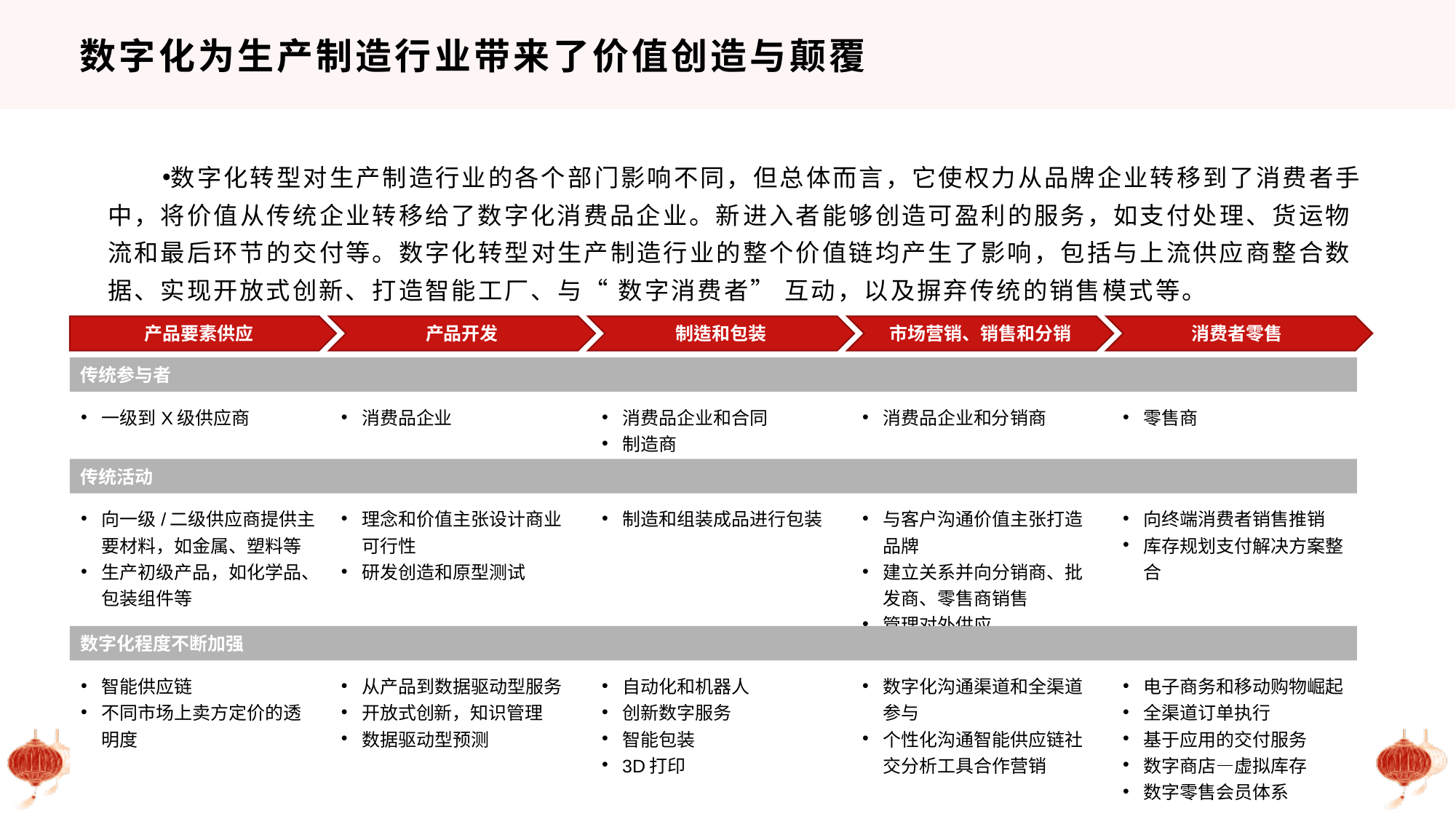

# 数字化为生产制造行业带来了价值创造与颠覆
数字化转型对生产制造行业的各个部门影响不同，但总体而言，它使权力从品牌企业转移到了消费者手中，将价值从传统企业转移给了数字化消费品企业。新进入者能够创造可盈利的服务，如支付处理、货运物流和最后环节的交付等。数字化转型对生产制造行业的整个价值链均产生了影响，包括与上流供应商整合数据、实现开放式创新、打造智能工厂、与“ 数字消费者” 互动，以及摒弃传统的销售模式等。
产品要素供应
产品开发
制造和包装
市场营销、销售和分销
消费者零售
传统参与者
| 一级到X级供应商 | 消费品企业 | 消费品企业和合同 制造商 | 消费品企业和分销商 | 零售商 |
| --- | --- | --- | --- | --- |
传统活动
| 向一级/二级供应商提供主要材料，如金属、塑料等 生产初级产品，如化学品、包装组件等 | 理念和价值主张设计商业可行性 研发创造和原型测试 | 制造和组装成品进行包装 | 与客户沟通价值主张打造品牌 建立关系并向分销商、批发商、零售商销售 管理对外供应 | 向终端消费者销售推销 库存规划支付解决方案整合 |
| --- | --- | --- | --- | --- |
数字化程度不断加强
| 智能供应链 不同市场上卖方定价的透明度 | 从产品到数据驱动型服务 开放式创新，知识管理 数据驱动型预测 | 自动化和机器人 创新数字服务 智能包装 3D打印 | 数字化沟通渠道和全渠道参与 个性化沟通智能供应链社交分析工具合作营销 | 电子商务和移动购物崛起 全渠道订单执行 基于应用的交付服务 数字商店—虚拟库存 数字零售会员体系 |
| --- | --- | --- | --- | --- |